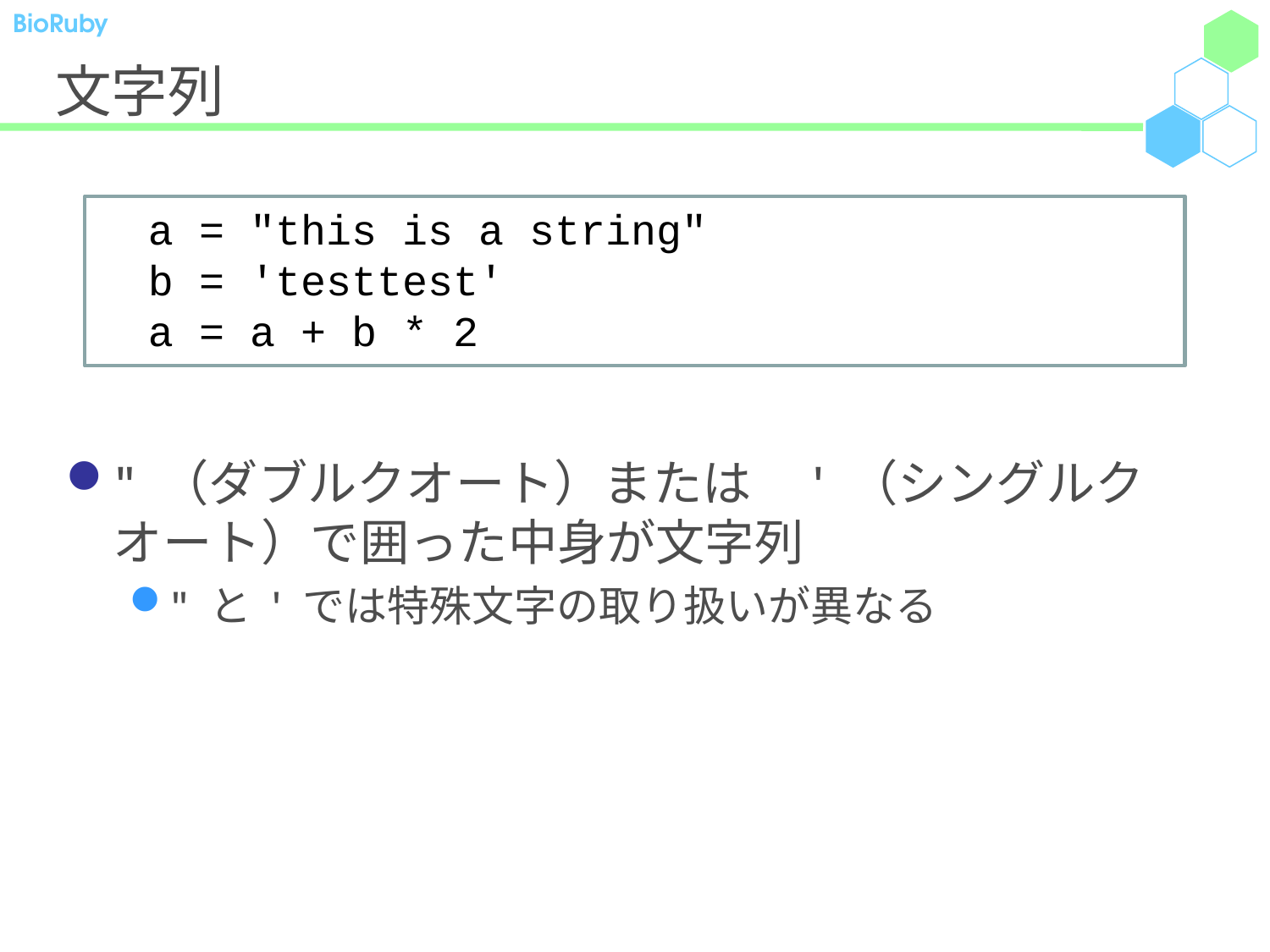

# 文字列

" （ダブルクオート）または　' （シングルクオート）で囲った中身が文字列
" と ' では特殊文字の取り扱いが異なる
  a = "this is a string"
  b = 'testtest'
  a = a + b * 2